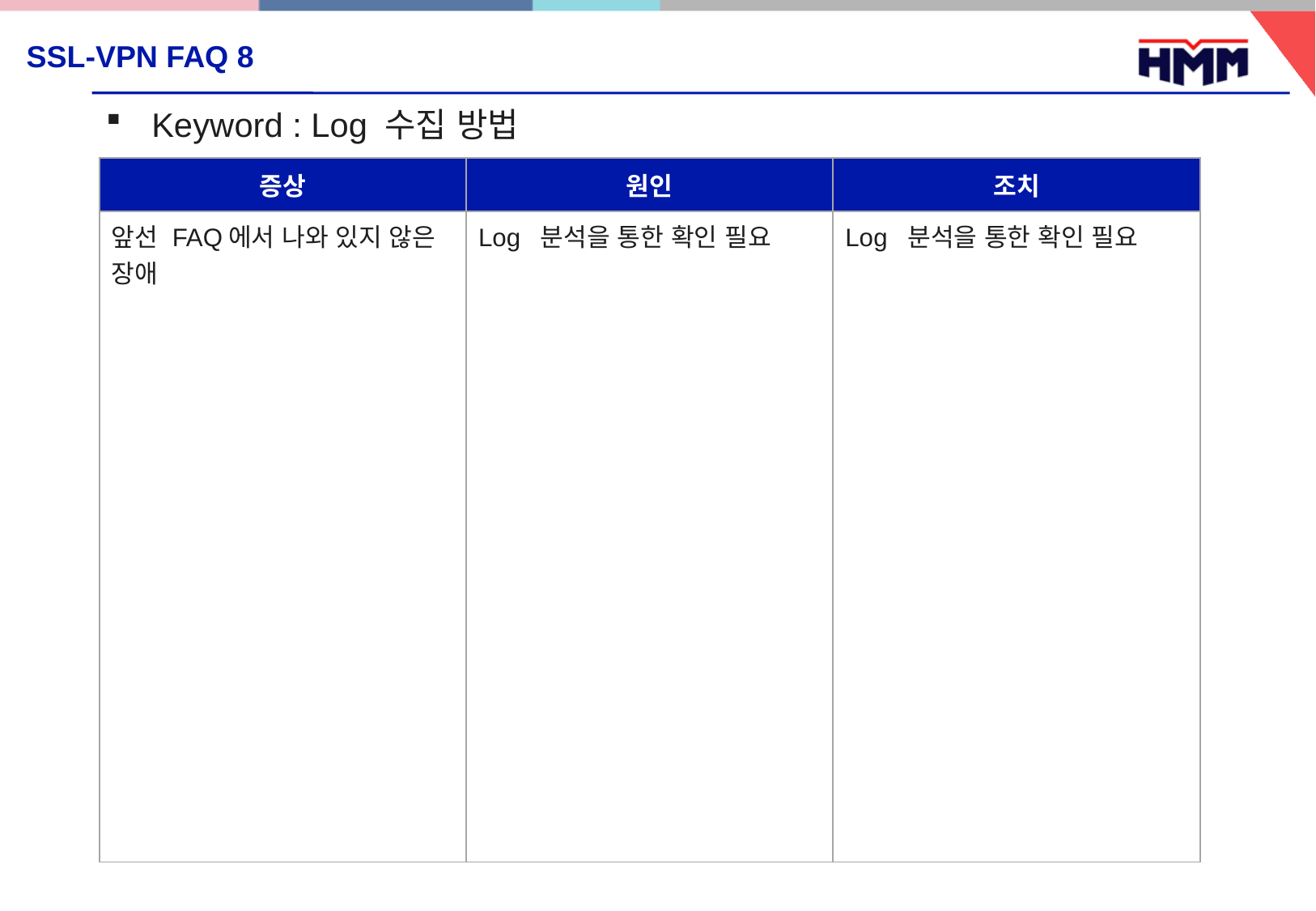

# SSL-VPN FAQ 8
Keyword : Log 수집 방법
| 증상 | 원인 | 조치 |
| --- | --- | --- |
| 앞선 FAQ에서 나와 있지 않은 장애 | Log 분석을 통한 확인 필요 | Log 분석을 통한 확인 필요 |